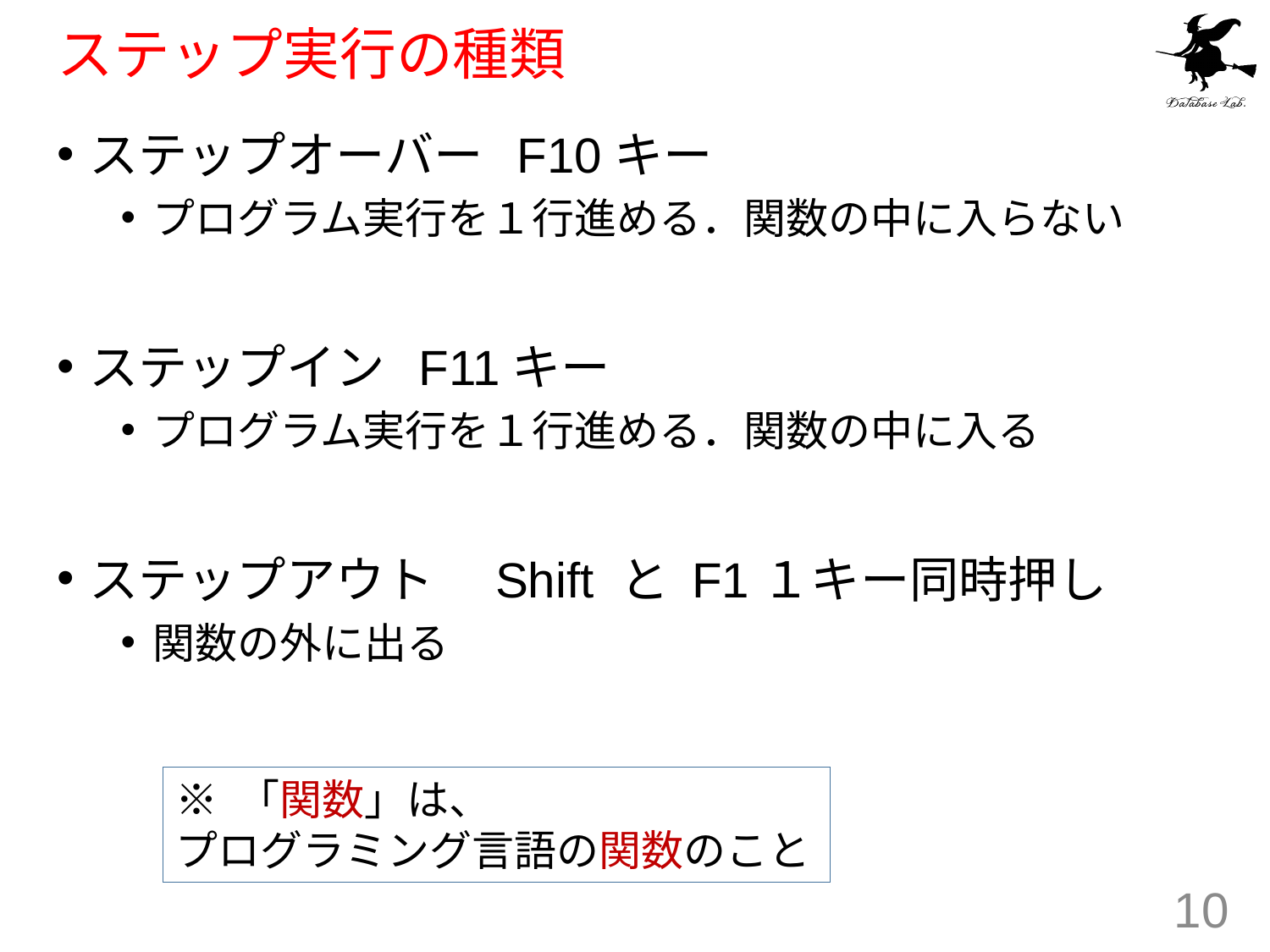

# ステップ実行の種類
ステップオーバー  F10キー
プログラム実行を１行進める．関数の中に入らない

ステップイン  F11キー
プログラム実行を１行進める．関数の中に入る

ステップアウト　Shift と F1１キー同時押し
関数の外に出る
※ 「関数」は、
プログラミング言語の関数のこと
10